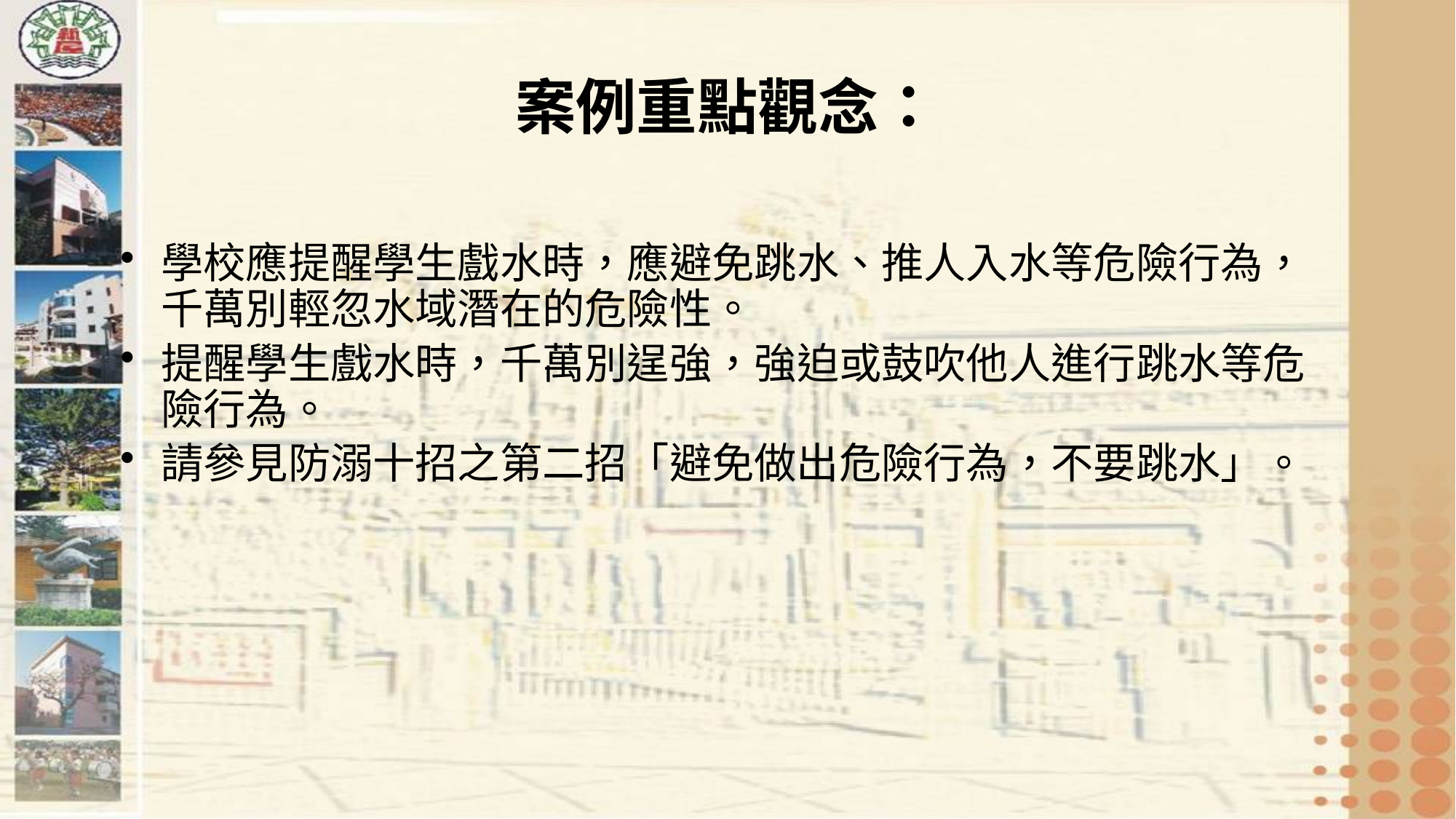

# 案例重點觀念：
學校應提醒學生戲水時，應避免跳水、推人入水等危險行為，千萬別輕忽水域潛在的危險性。
提醒學生戲水時，千萬別逞強，強迫或鼓吹他人進行跳水等危險行為。
請參見防溺十招之第二招「避免做出危險行為，不要跳水」。